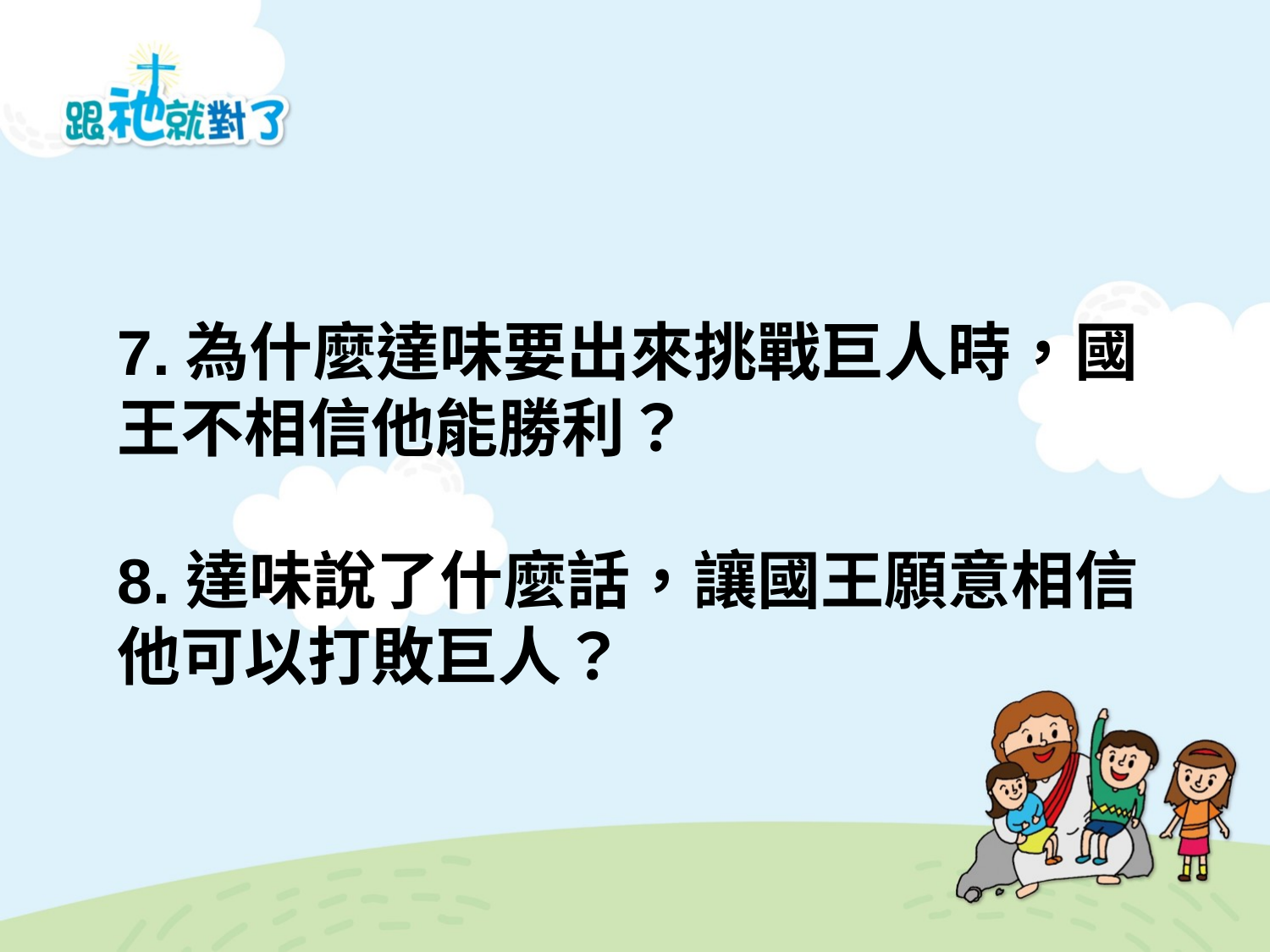

7.為什麼達味要出來挑戰巨人時，國王不相信他能勝利？

8.達味說了什麼話，讓國王願意相信他可以打敗巨人？